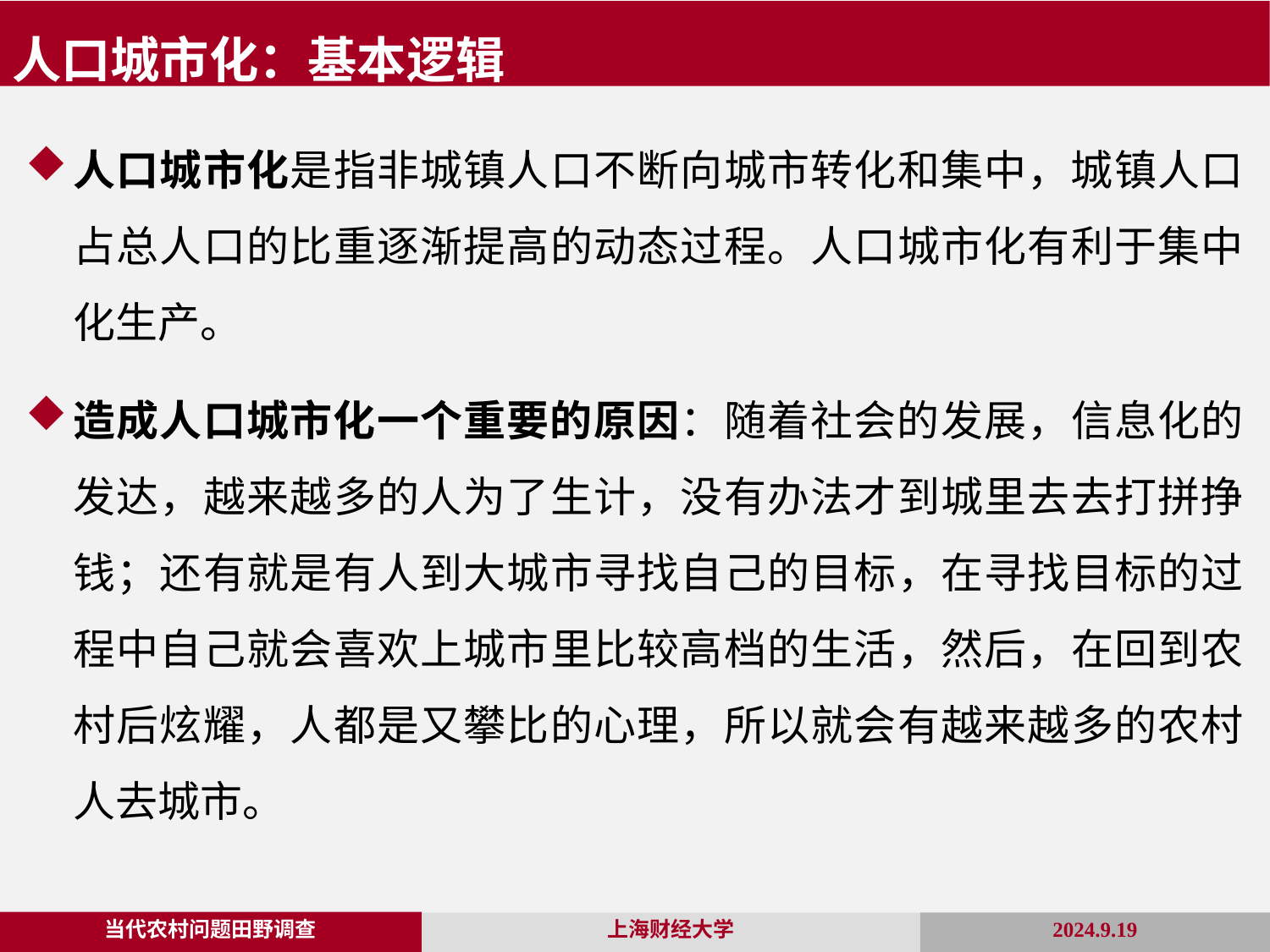

人口城市化：基本逻辑
人口城市化是指非城镇人口不断向城市转化和集中，城镇人口占总人口的比重逐渐提高的动态过程。人口城市化有利于集中化生产。
造成人口城市化一个重要的原因：随着社会的发展，信息化的发达，越来越多的人为了生计，没有办法才到城里去去打拼挣钱；还有就是有人到大城市寻找自己的目标，在寻找目标的过程中自己就会喜欢上城市里比较高档的生活，然后，在回到农村后炫耀，人都是又攀比的心理，所以就会有越来越多的农村人去城市。

当代农村问题田野调查
2024.9.19
上海财经大学